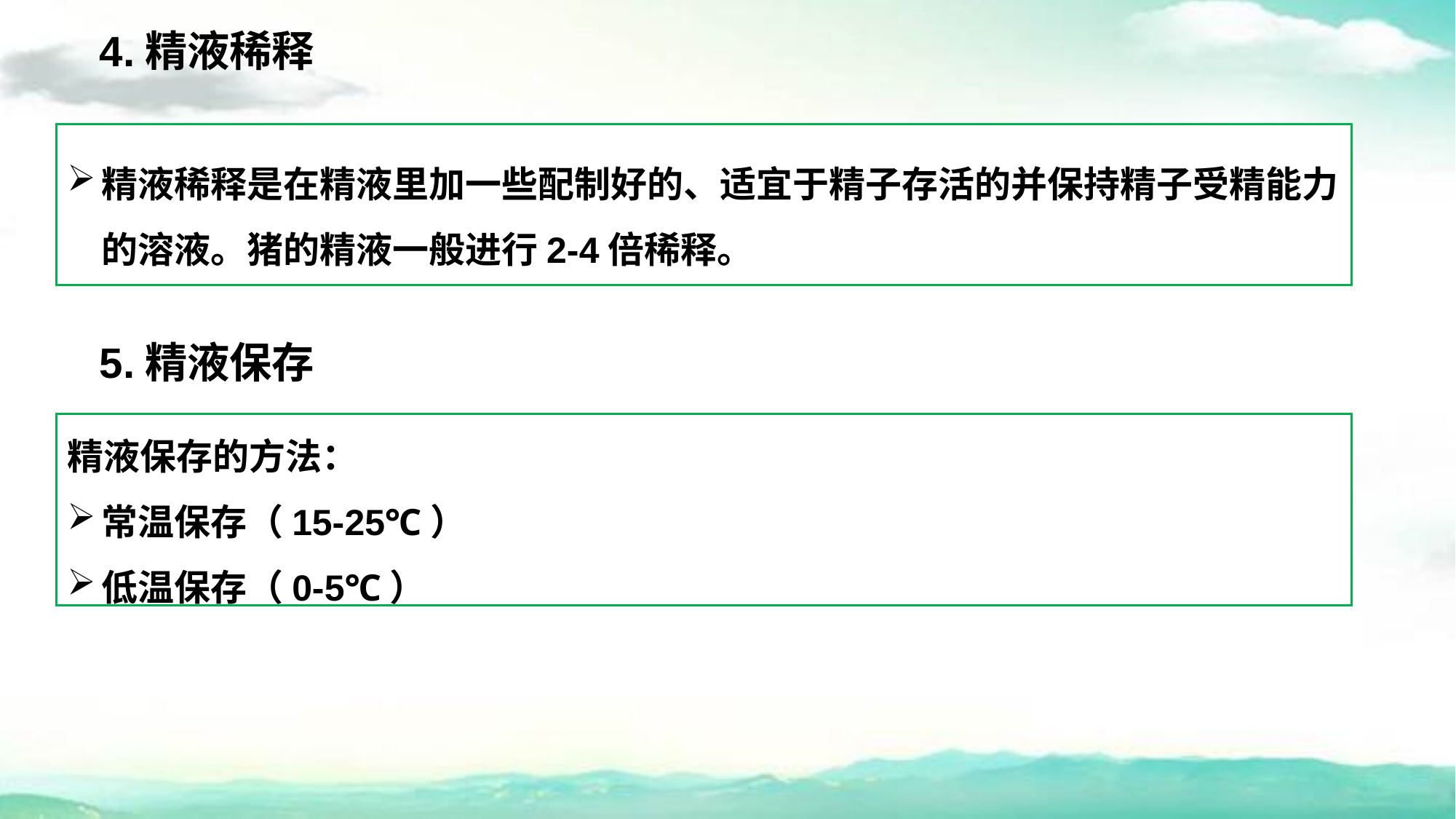

# 4.精液稀释
精液稀释是在精液里加一些配制好的、适宜于精子存活的并保持精子受精能力的溶液。猪的精液一般进行2-4倍稀释。
5.精液保存
精液保存的方法：
常温保存（15-25℃）
低温保存（0-5℃）